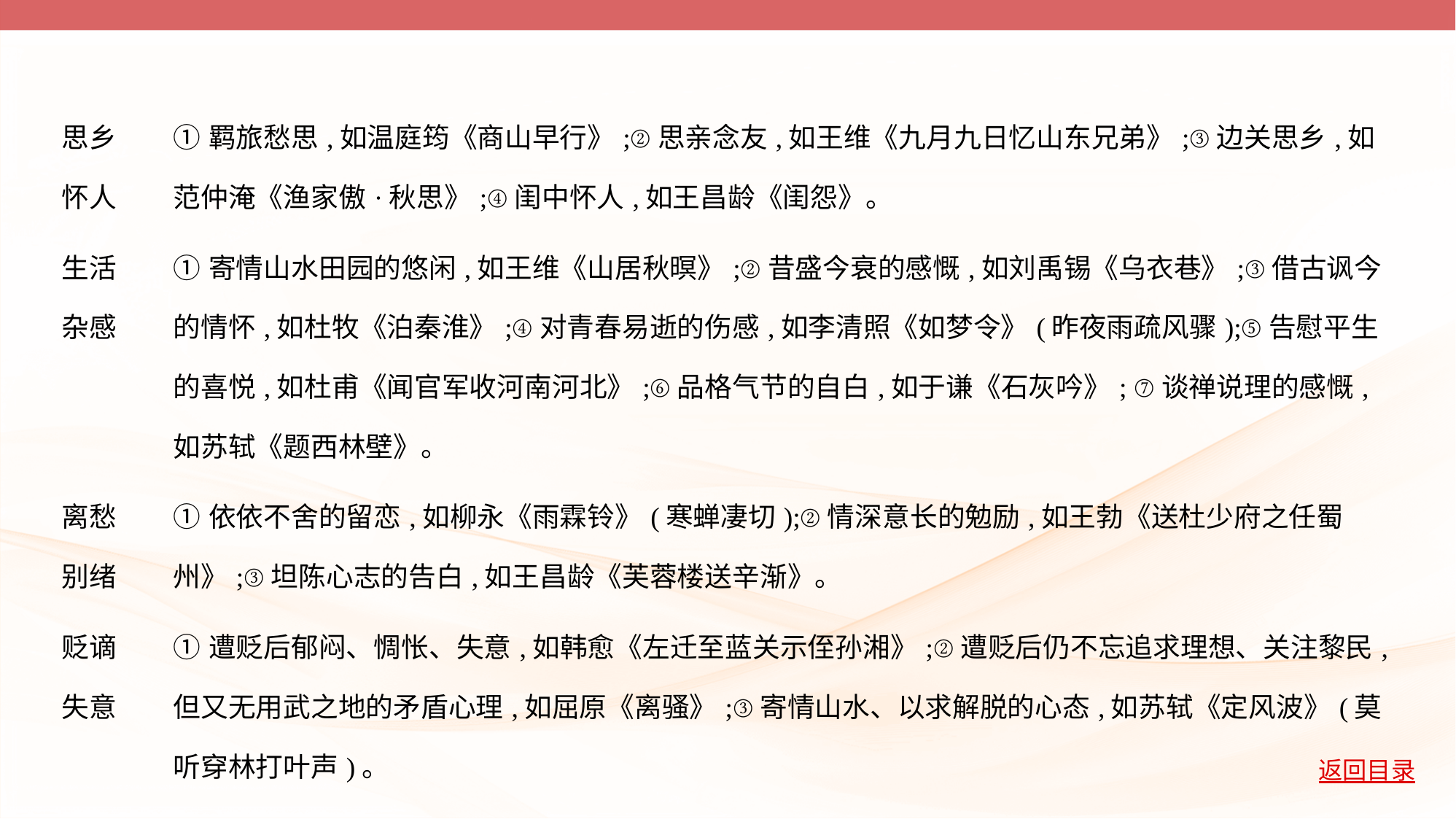

| 思乡 怀人 | ①羁旅愁思,如温庭筠《商山早行》;②思亲念友,如王维《九月九日忆山东兄弟》;③边关思乡,如范仲淹《渔家傲·秋思》;④闺中怀人,如王昌龄《闺怨》。 |
| --- | --- |
| 生活 杂感 | ①寄情山水田园的悠闲,如王维《山居秋暝》;②昔盛今衰的感慨,如刘禹锡《乌衣巷》;③借古讽今的情怀,如杜牧《泊秦淮》;④对青春易逝的伤感,如李清照《如梦令》(昨夜雨疏风骤);⑤告慰平生的喜悦,如杜甫《闻官军收河南河北》;⑥品格气节的自白,如于谦《石灰吟》; ⑦谈禅说理的感慨,如苏轼《题西林壁》。 |
| 离愁 别绪 | ①依依不舍的留恋,如柳永《雨霖铃》(寒蝉凄切);②情深意长的勉励,如王勃《送杜少府之任蜀州》;③坦陈心志的告白,如王昌龄《芙蓉楼送辛渐》。 |
| 贬谪 失意 | ①遭贬后郁闷、惆怅、失意,如韩愈《左迁至蓝关示侄孙湘》;②遭贬后仍不忘追求理想、关注黎民,但又无用武之地的矛盾心理,如屈原《离骚》;③寄情山水、以求解脱的心态,如苏轼《定风波》(莫听穿林打叶声)。 |